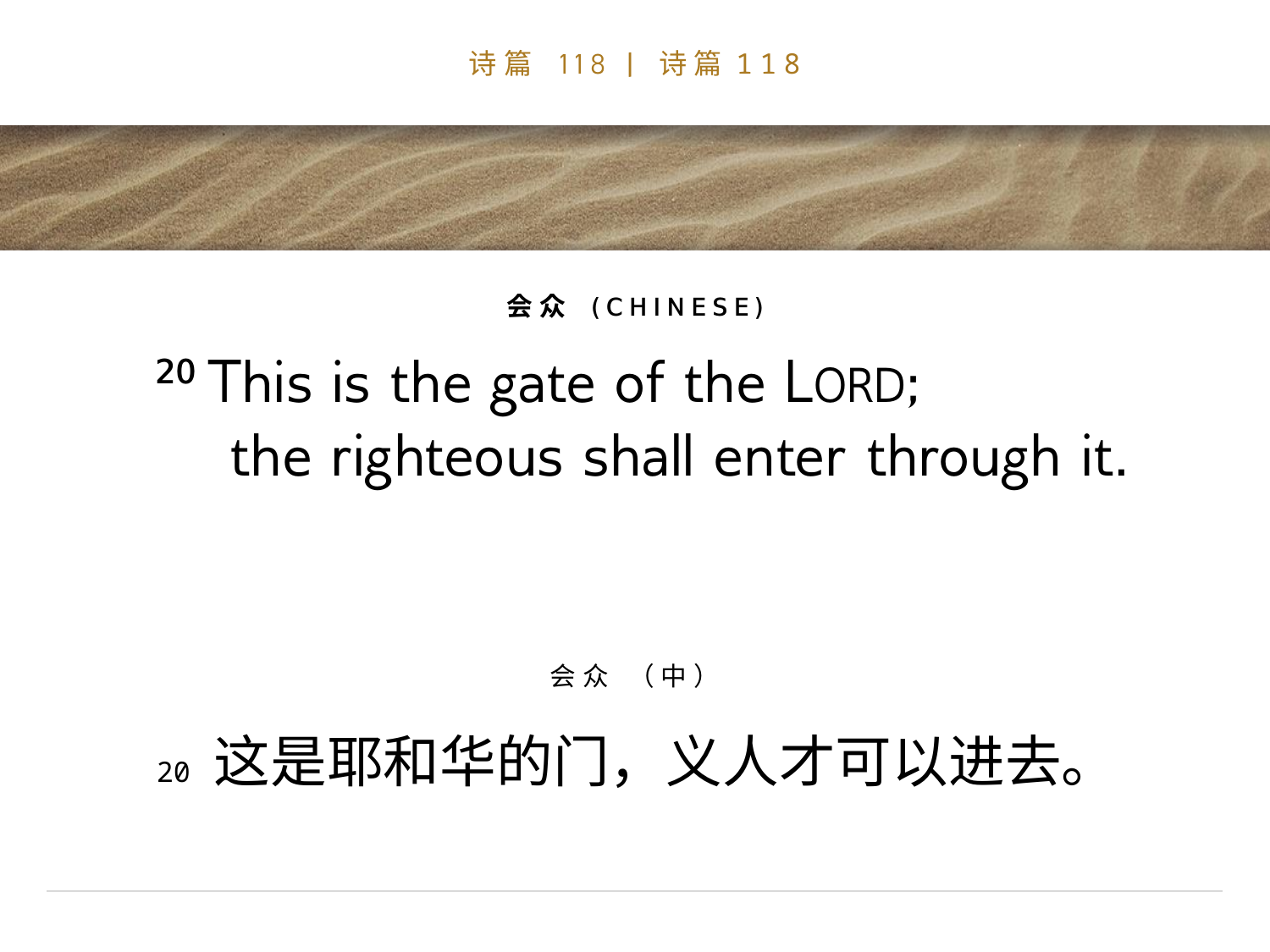

# 诗篇 118 | 诗篇118
会众 (CHINESE)
20 This is the gate of the LORD;
    the righteous shall enter through it.

会众 （中）
20 这是耶和华的门，义人才可以进去。